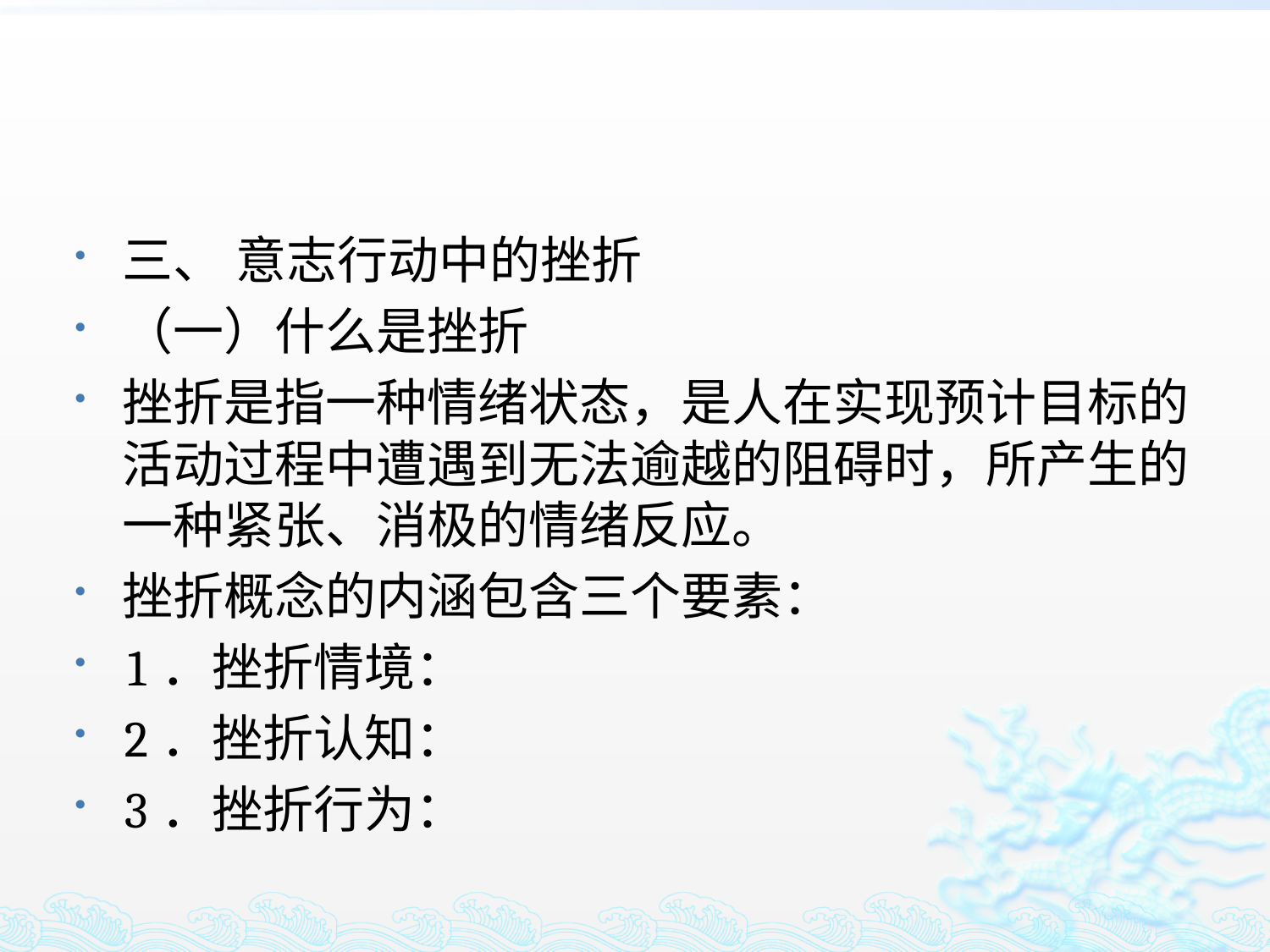

#
三、 意志行动中的挫折
（一）什么是挫折
挫折是指一种情绪状态，是人在实现预计目标的活动过程中遭遇到无法逾越的阻碍时，所产生的一种紧张、消极的情绪反应。
挫折概念的内涵包含三个要素：
1．挫折情境：
2．挫折认知：
3．挫折行为：